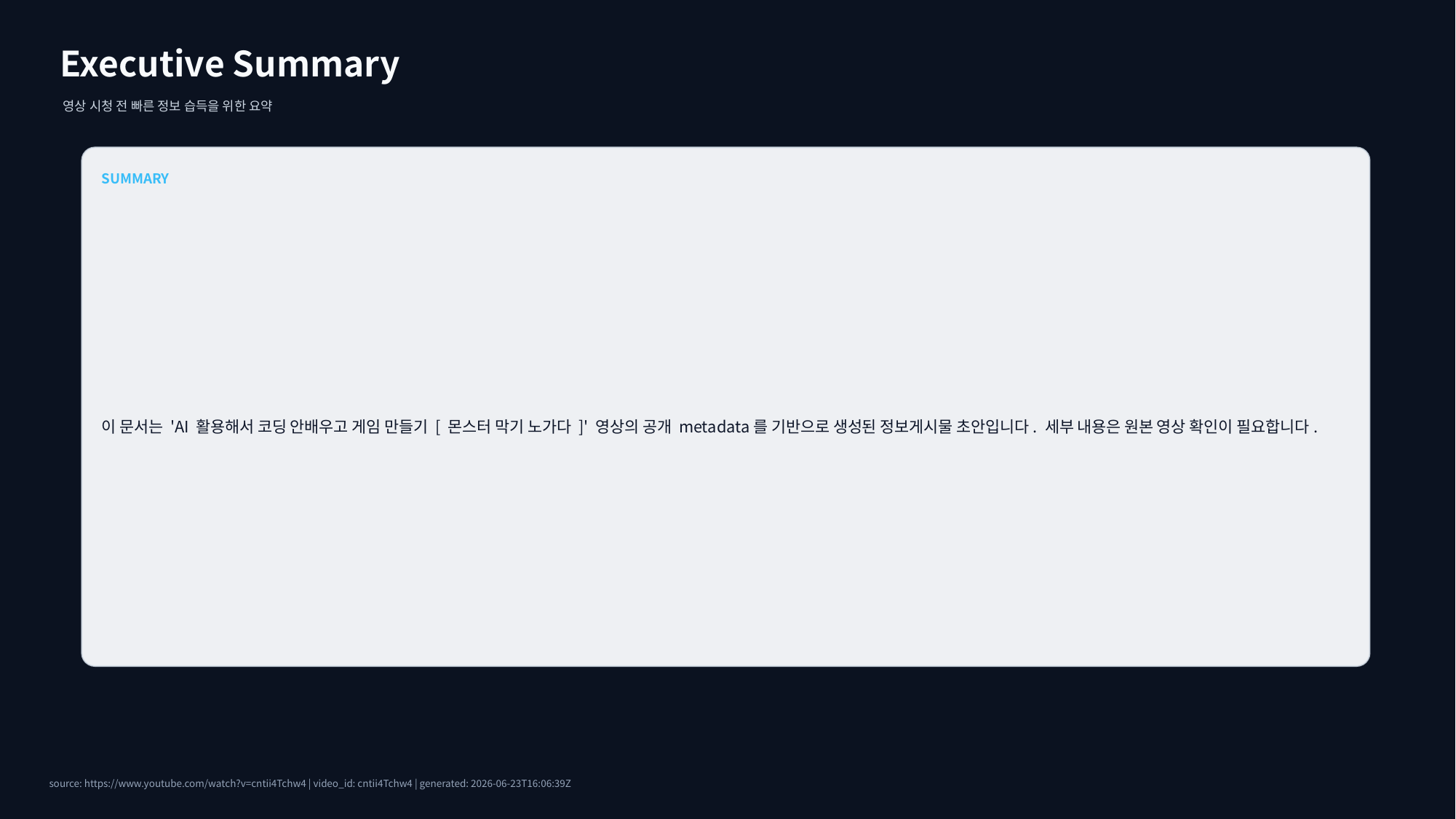

Executive Summary
영상 시청 전 빠른 정보 습득을 위한 요약

SUMMARY
이 문서는 'AI 활용해서 코딩 안배우고 게임 만들기 [ 몬스터 막기 노가다 ]' 영상의 공개 metadata를 기반으로 생성된 정보게시물 초안입니다. 세부 내용은 원본 영상 확인이 필요합니다.
source: https://www.youtube.com/watch?v=cntii4Tchw4 | video_id: cntii4Tchw4 | generated: 2026-06-23T16:06:39Z